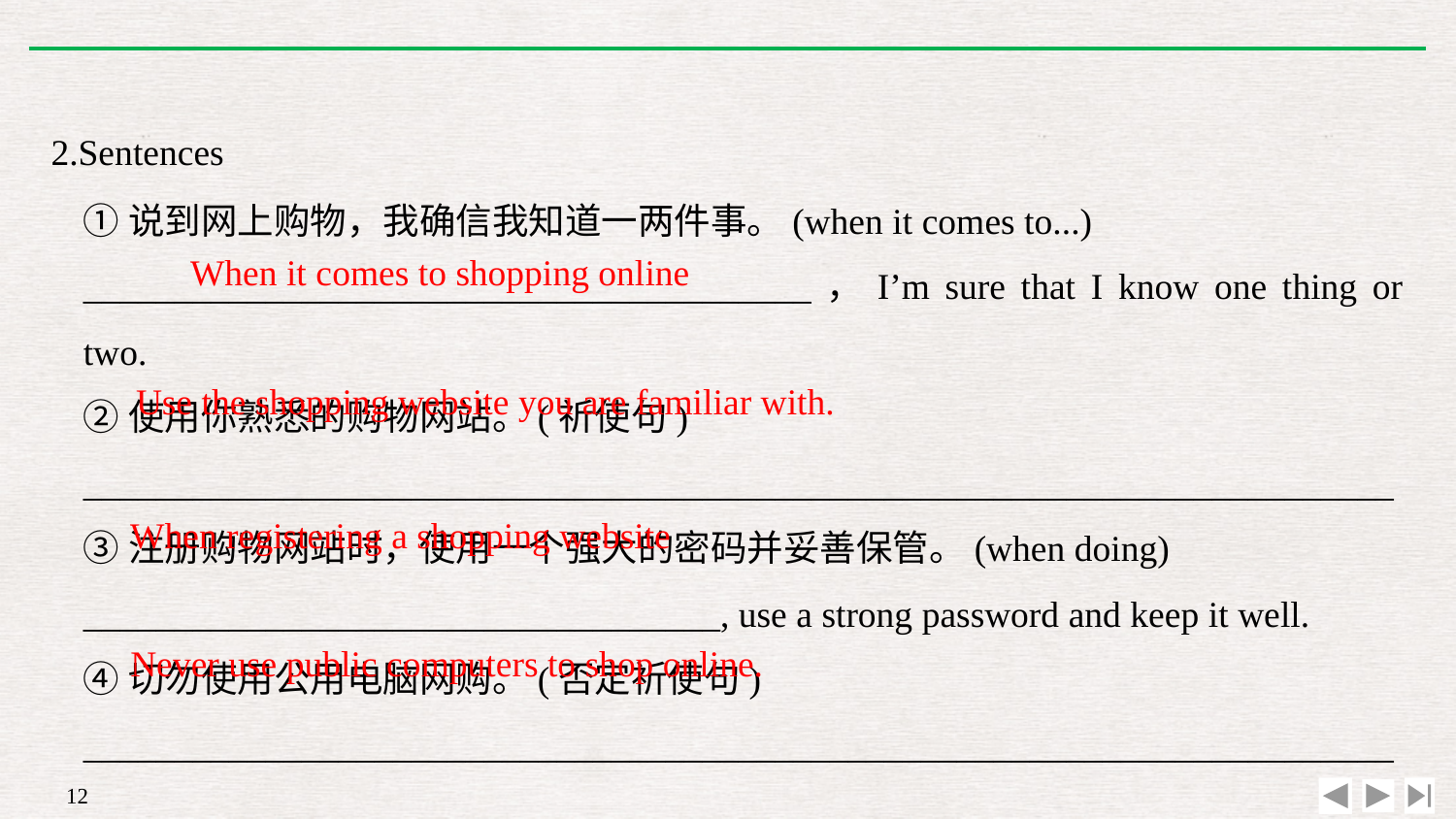

2.Sentences
①说到网上购物，我确信我知道一两件事。(when it comes to...)
________________________________________，I’m sure that I know one thing or two.
②使用你熟悉的购物网站。(祈使句)
________________________________________________________________________
③注册购物网站时，使用一个强大的密码并妥善保管。(when doing)
___________________________________, use a strong password and keep it well.
④切勿使用公用电脑网购。(否定祈使句)
________________________________________________________________________
When it comes to shopping online
Use the shopping website you are familiar with.
When registering a shopping website
Never use public computers to shop online.